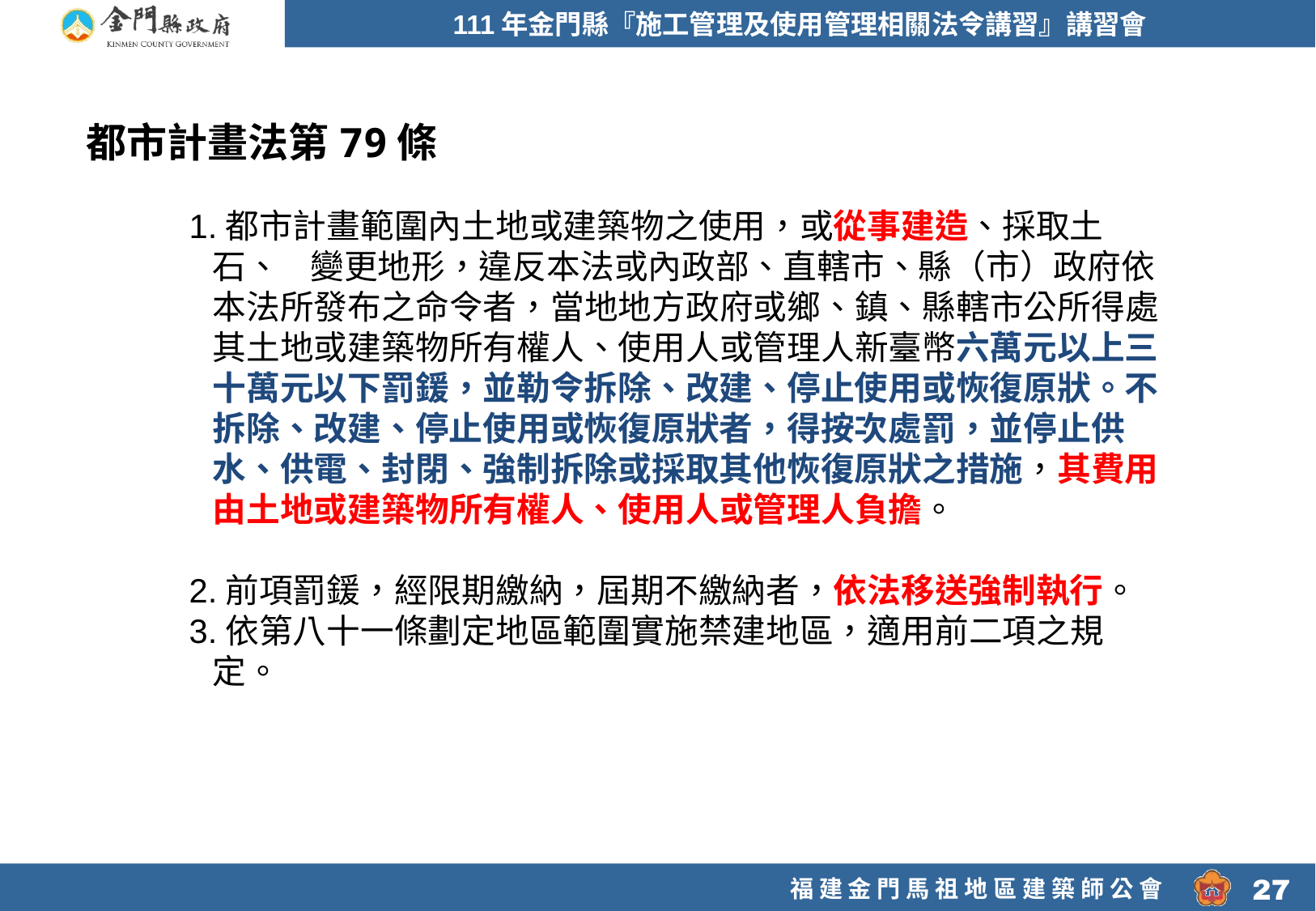

都市計畫法第79條
1.都市計畫範圍內土地或建築物之使用，或從事建造、採取土石、    變更地形，違反本法或內政部、直轄市、縣（市）政府依本法所發布之命令者，當地地方政府或鄉、鎮、縣轄市公所得處其土地或建築物所有權人、使用人或管理人新臺幣六萬元以上三十萬元以下罰鍰，並勒令拆除、改建、停止使用或恢復原狀。不拆除、改建、停止使用或恢復原狀者，得按次處罰，並停止供水、供電、封閉、強制拆除或採取其他恢復原狀之措施，其費用由土地或建築物所有權人、使用人或管理人負擔。

2.前項罰鍰，經限期繳納，屆期不繳納者，依法移送強制執行。
3.依第八十一條劃定地區範圍實施禁建地區，適用前二項之規定。

27